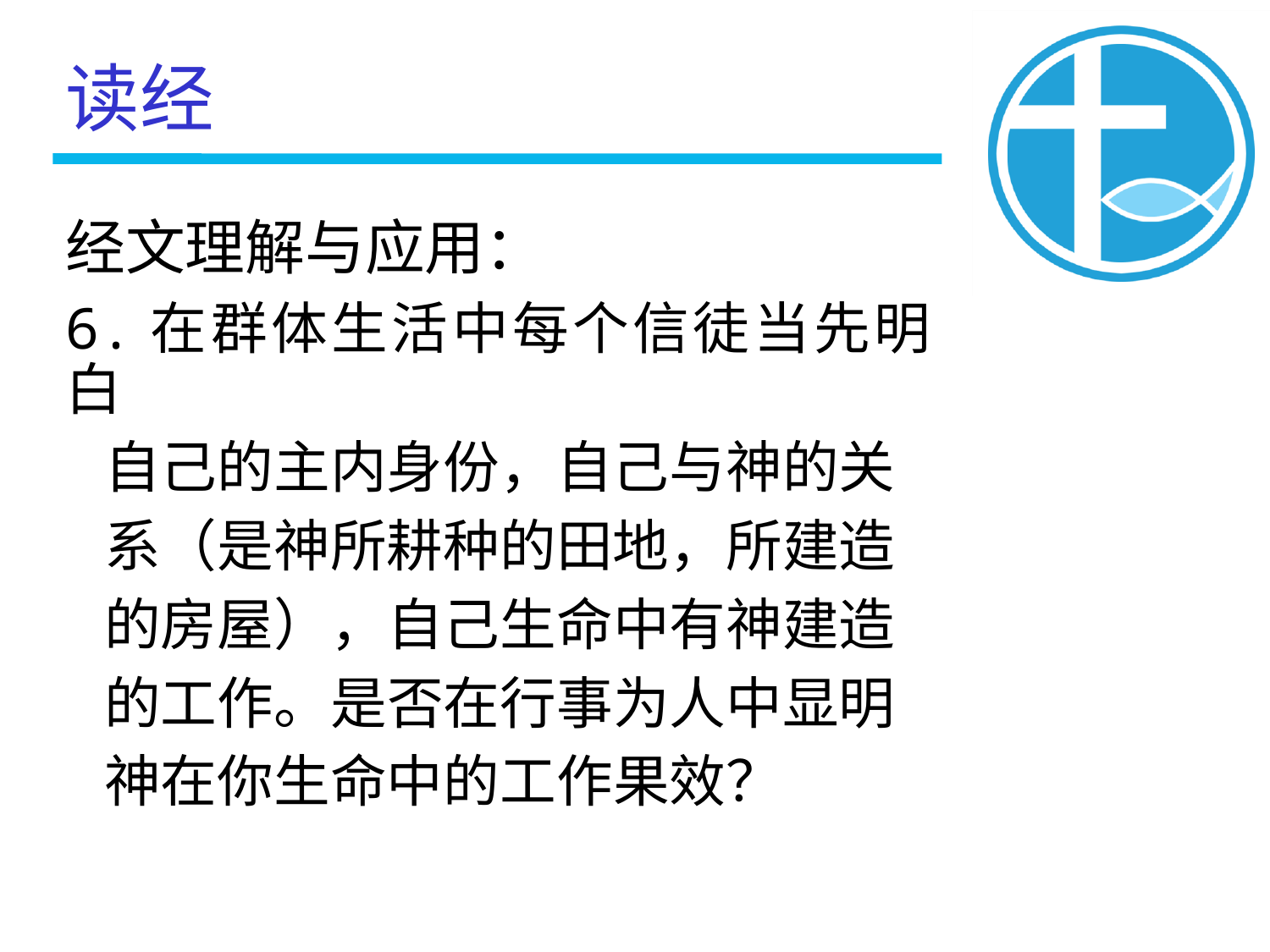

读经
经文理解与应用：
6.在群体生活中每个信徒当先明白
  自己的主内身份，自己与神的关
  系（是神所耕种的田地，所建造
  的房屋），自己生命中有神建造
  的工作。是否在行事为人中显明
  神在你生命中的工作果效？